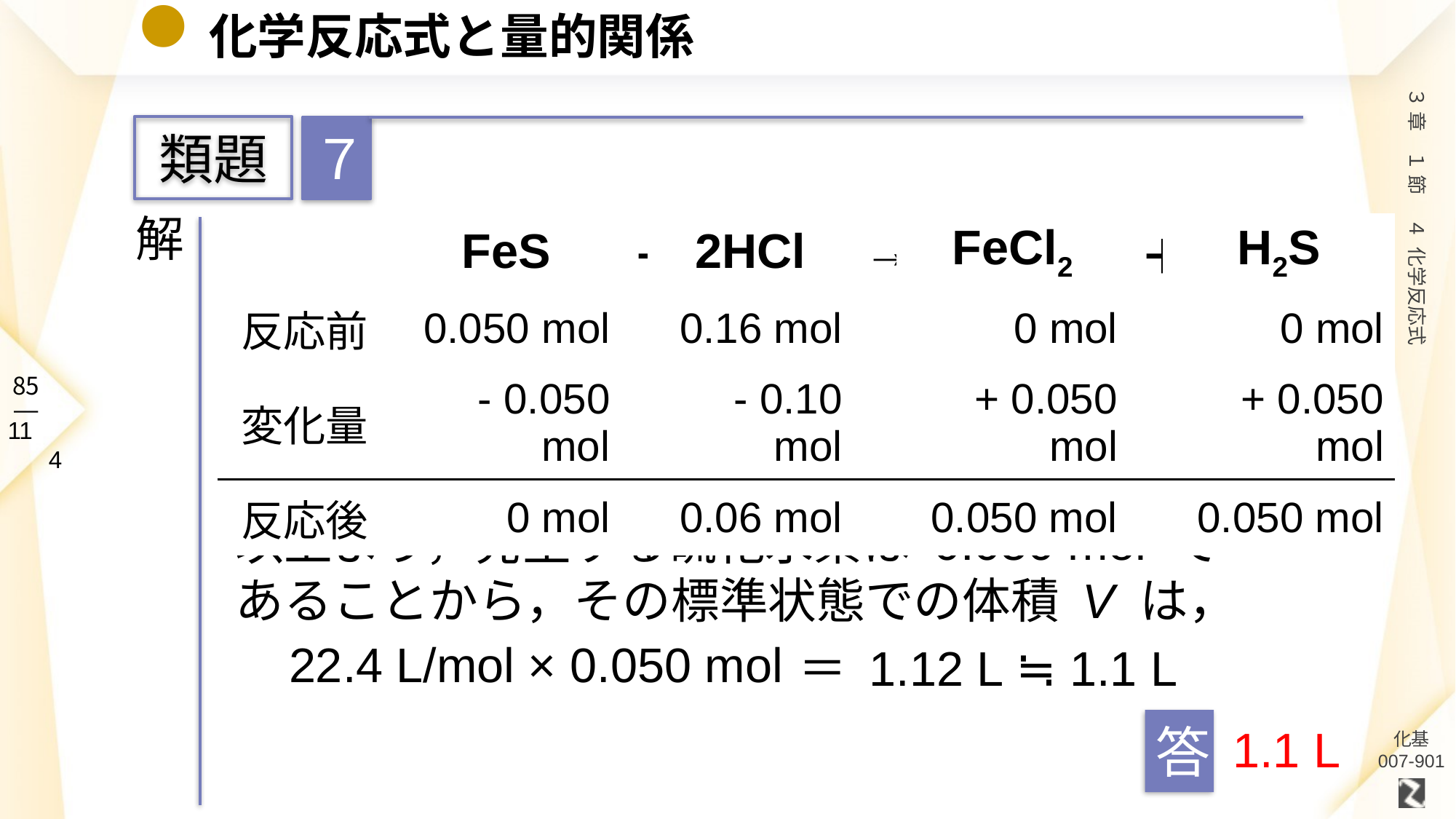

# 化学反応式と量的関係
７
類題
解
|  | FeS | ＋ | 2HCl | → | FeCl2 | ＋ | H2S |
| --- | --- | --- | --- | --- | --- | --- | --- |
| 反応前 | 0.050 mol |  | 0.16 mol |  | 0 mol |  | 0 mol |
| 変化量 | - 0.050 mol |  | - 0.10 mol |  | + 0.050 mol |  | + 0.050 mol |
| 反応後 | 0 mol |  | 0.06 mol |  | 0.050 mol |  | 0.050 mol |
以上より，発生する硫化水素は 0.050 mol で
あることから，その標準状態での体積 V は，
22.4 L/mol × 0.050 mol
＝ 1.12 L ≒ 1.1 L
答
1.1 L